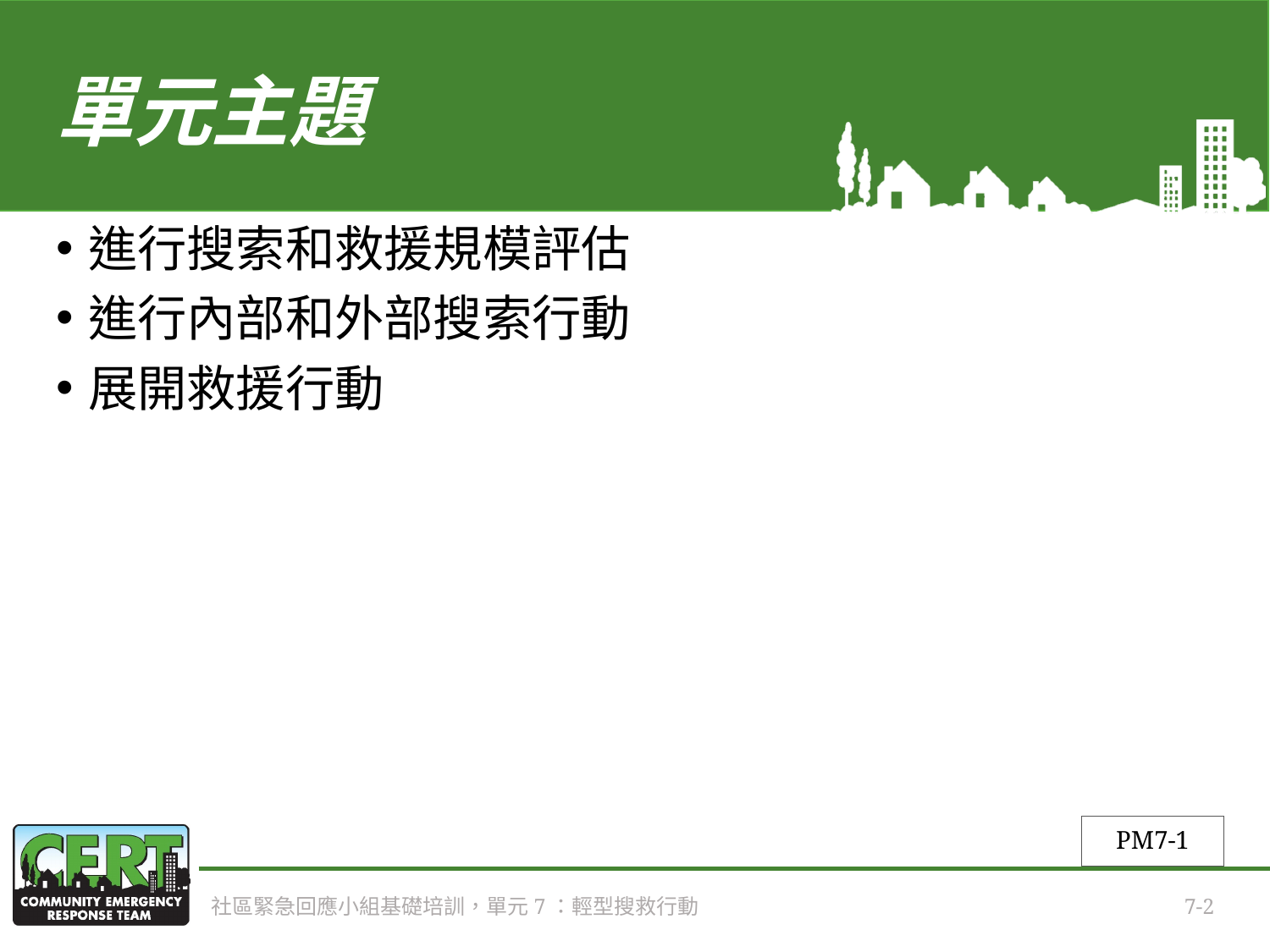

# 單元主題
進行搜索和救援規模評估
進行內部和外部搜索行動
展開救援行動
PM7-1
社區緊急回應小組基礎培訓，單元7：輕型搜救行動
7-2